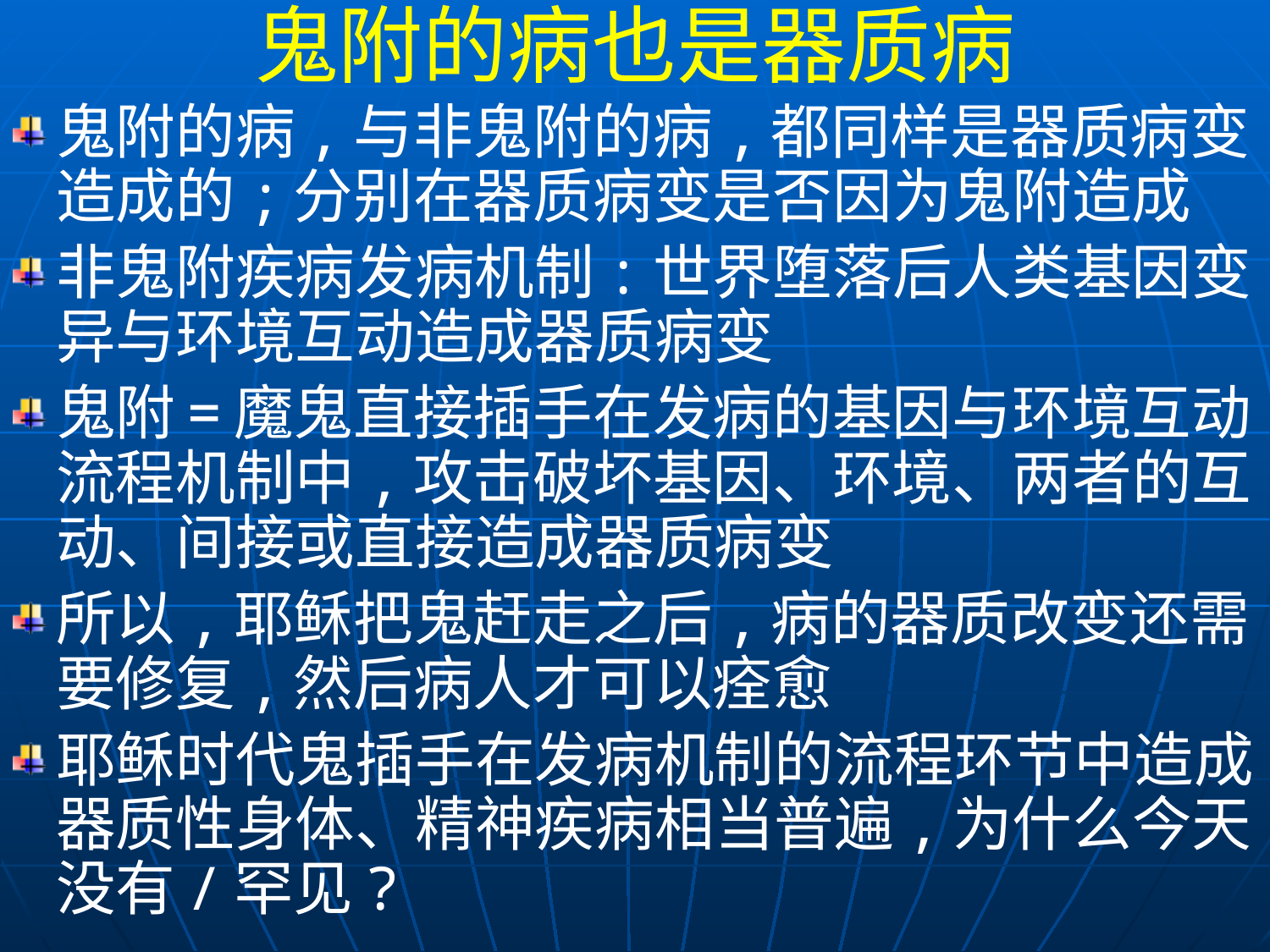

鬼附的病也是器质病
鬼附的病,与非鬼附的病,都同样是器质病变造成的;分别在器质病变是否因为鬼附造成
非鬼附疾病发病机制:世界堕落后人类基因变异与环境互动造成器质病变
鬼附=魔鬼直接插手在发病的基因与环境互动流程机制中,攻击破坏基因、环境、两者的互动、间接或直接造成器质病变
所以,耶稣把鬼赶走之后,病的器质改变还需要修复,然后病人才可以痊愈
耶稣时代鬼插手在发病机制的流程环节中造成器质性身体、精神疾病相当普遍,为什么今天没有/罕见?